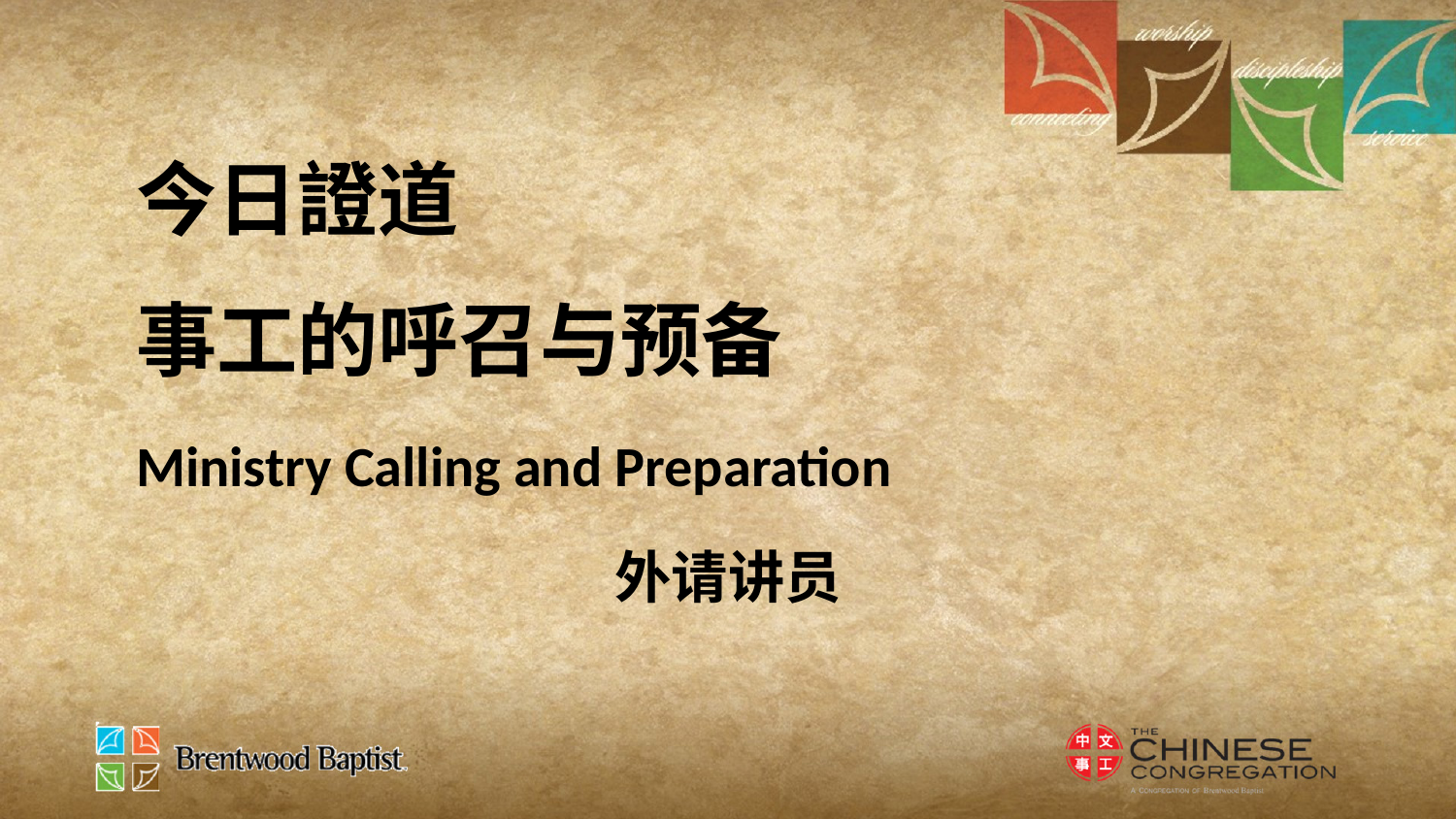

今日證道

事工的呼召与预备

Ministry Calling and Preparation

外请讲员